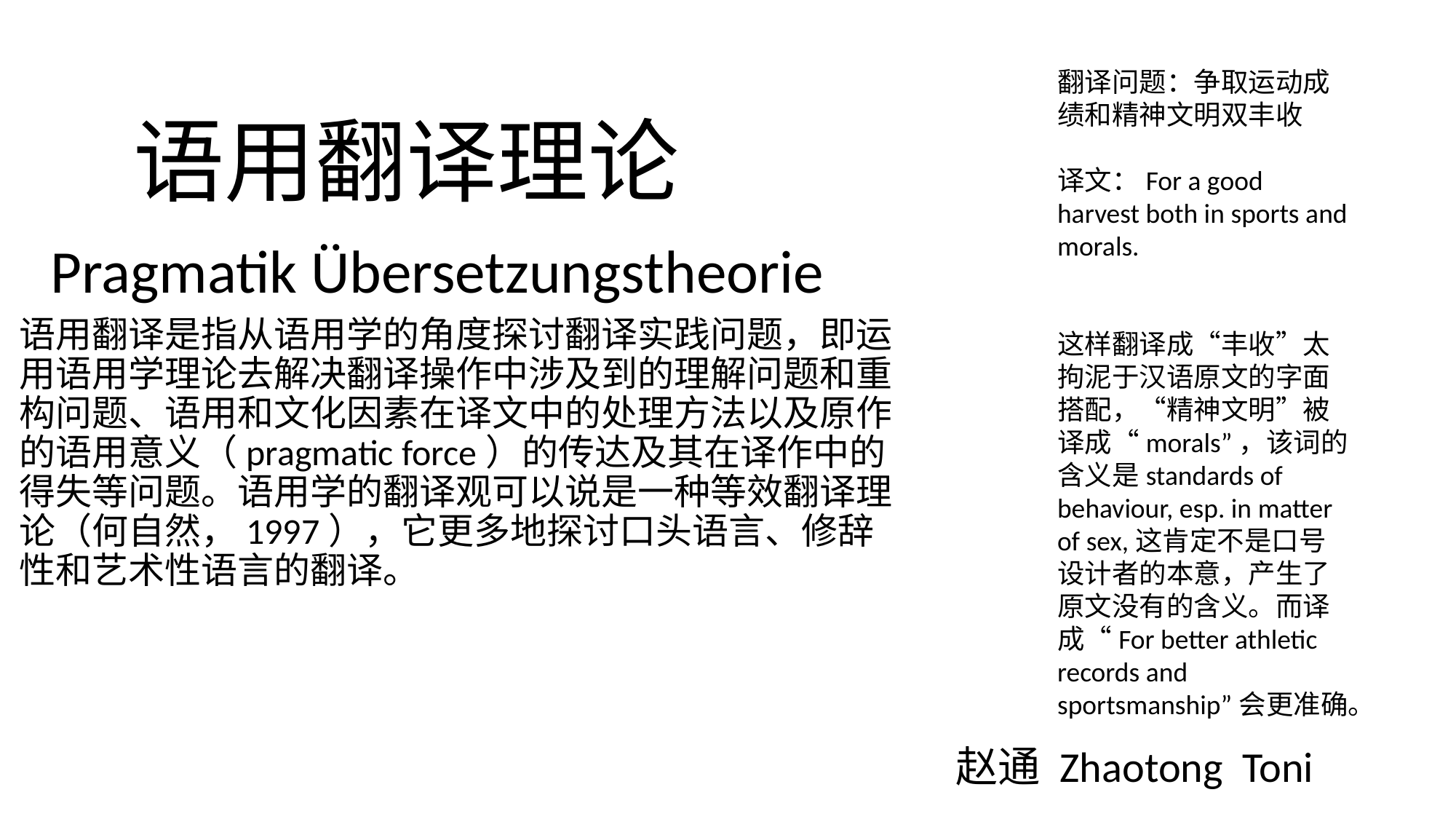

# 语用翻译理论 Pragmatik Übersetzungstheorie
翻译问题：争取运动成绩和精神文明双丰收

译文：For a good harvest both in sports and morals.

这样翻译成“丰收”太拘泥于汉语原文的字面搭配，“精神文明”被译成“morals”，该词的含义是standards of behaviour, esp. in matter of sex,这肯定不是口号设计者的本意，产生了原文没有的含义。而译成“For better athletic records and sportsmanship”会更准确。

语用翻译是指从语用学的角度探讨翻译实践问题，即运用语用学理论去解决翻译操作中涉及到的理解问题和重构问题、语用和文化因素在译文中的处理方法以及原作的语用意义（pragmatic force）的传达及其在译作中的得失等问题。语用学的翻译观可以说是一种等效翻译理论（何自然，1997），它更多地探讨口头语言、修辞性和艺术性语言的翻译。
赵通 Zhaotong  Toni